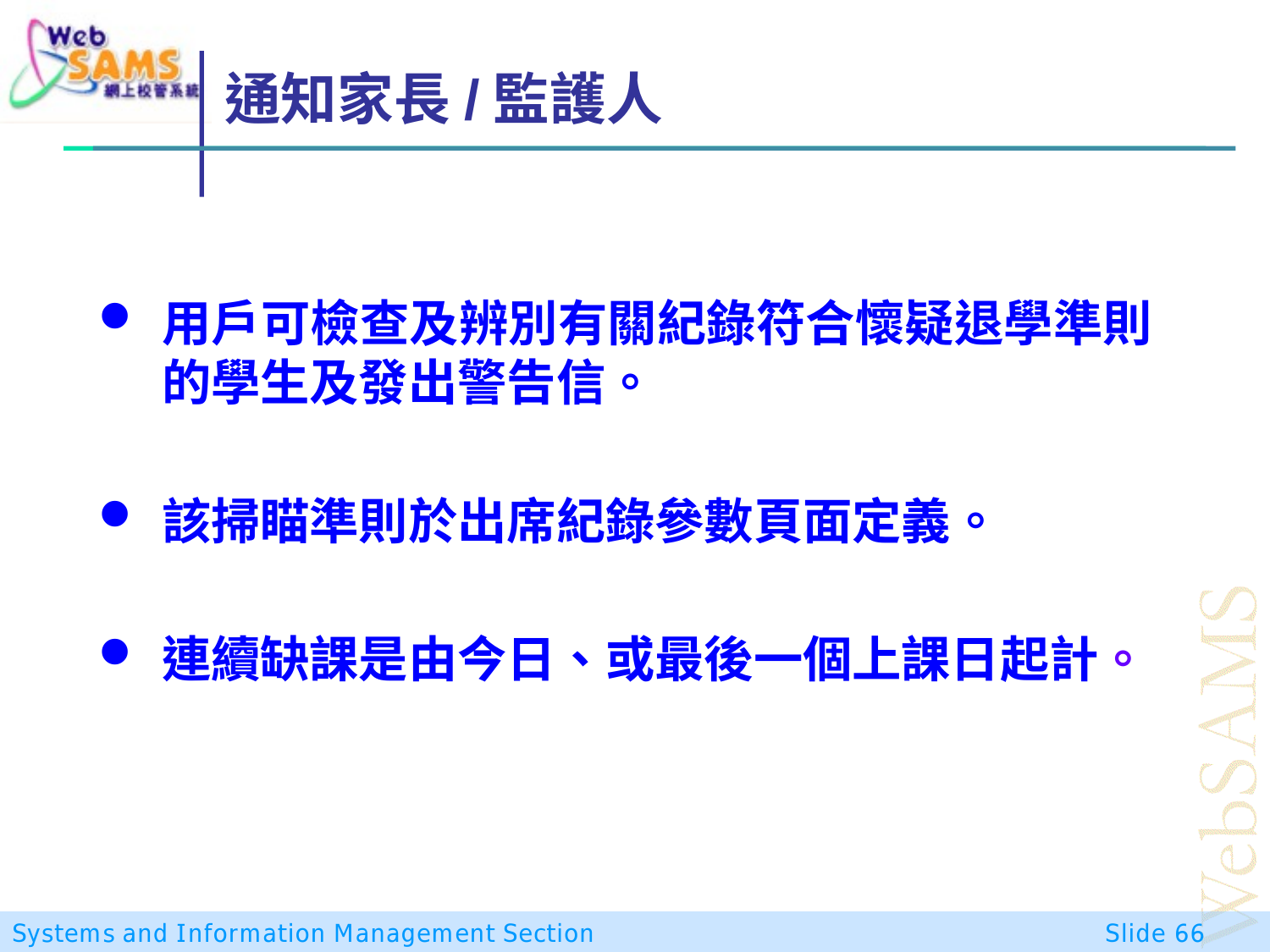

通知家長/監護人
用戶可檢查及辨別有關紀錄符合懷疑退學準則的學生及發出警告信。

該掃瞄準則於出席紀錄參數頁面定義。

連續缺課是由今日、或最後一個上課日起計。